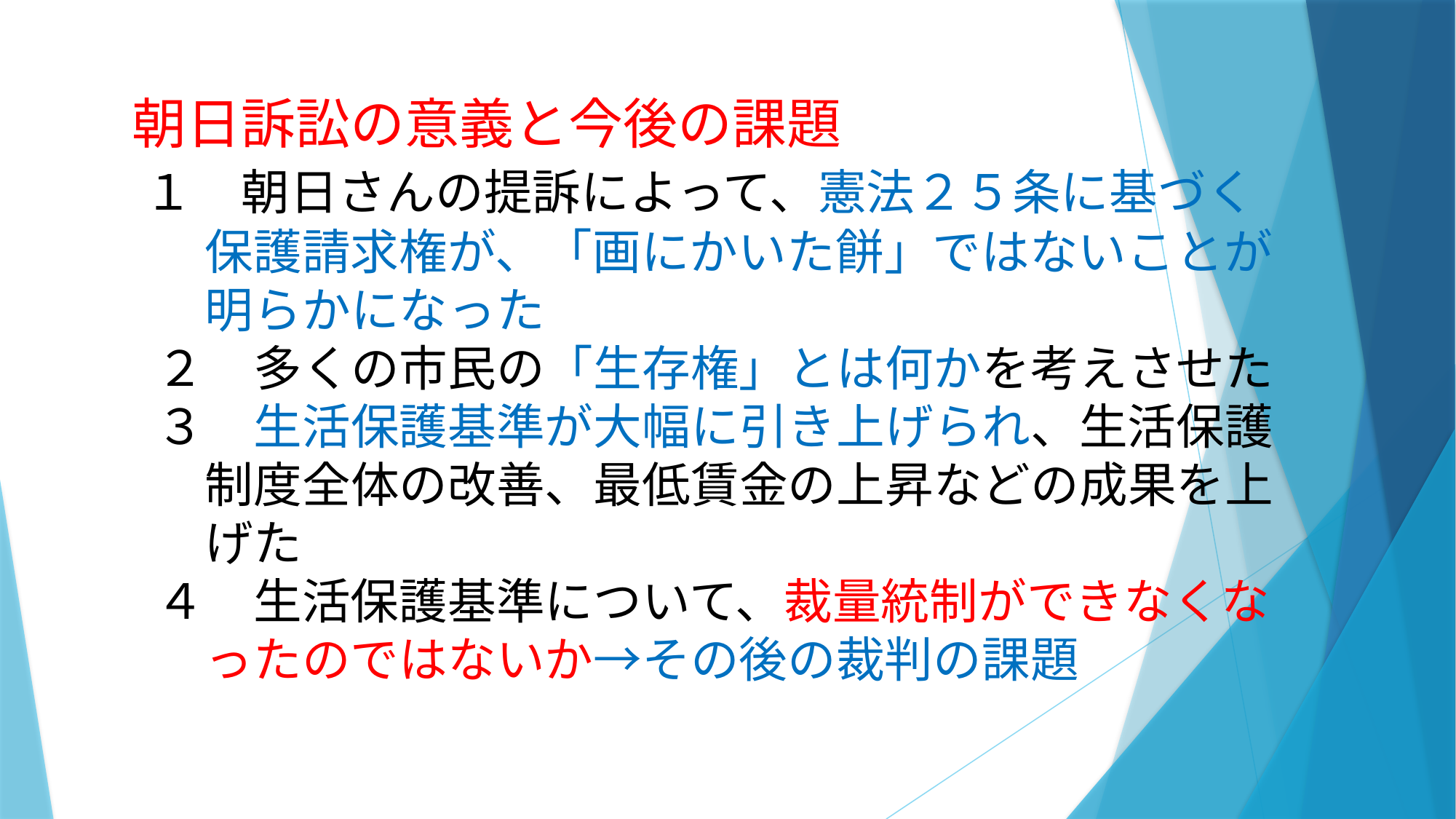

朝日訴訟の意義と今後の課題
　　  １　朝日さんの提訴によって、憲法２５条に基づく
　　　　保護請求権が、「画にかいた餅」ではないことが
　　　　明らかになった
　　　２　多くの市民の「生存権」とは何かを考えさせた
　　　３　生活保護基準が大幅に引き上げられ、生活保護
　　　　制度全体の改善、最低賃金の上昇などの成果を上
　　　　げた
　　　４　生活保護基準について、裁量統制ができなくな
　　　　ったのではないか→その後の裁判の課題